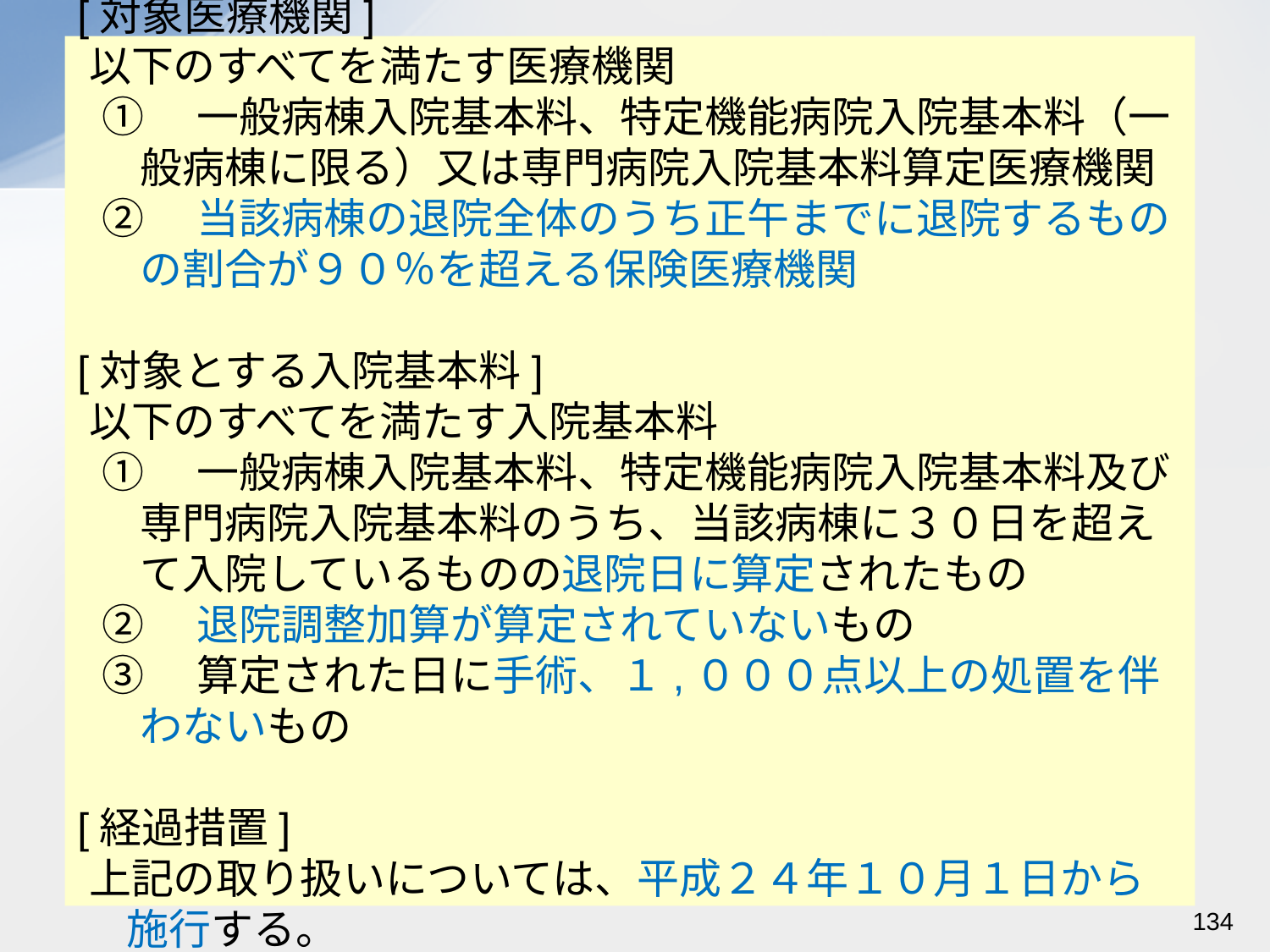

[対象医療機関]
以下のすべてを満たす医療機関
①　一般病棟入院基本料、特定機能病院入院基本料（一般病棟に限る）又は専門病院入院基本料算定医療機関
②　当該病棟の退院全体のうち正午までに退院するものの割合が９０％を超える保険医療機関

[対象とする入院基本料]
以下のすべてを満たす入院基本料
①　一般病棟入院基本料、特定機能病院入院基本料及び専門病院入院基本料のうち、当該病棟に３０日を超えて入院しているものの退院日に算定されたもの
②　退院調整加算が算定されていないもの
③　算定された日に手術、１,０００点以上の処置を伴わないもの

[経過措置]
上記の取り扱いについては、平成２４年１０月１日から施行する。
134